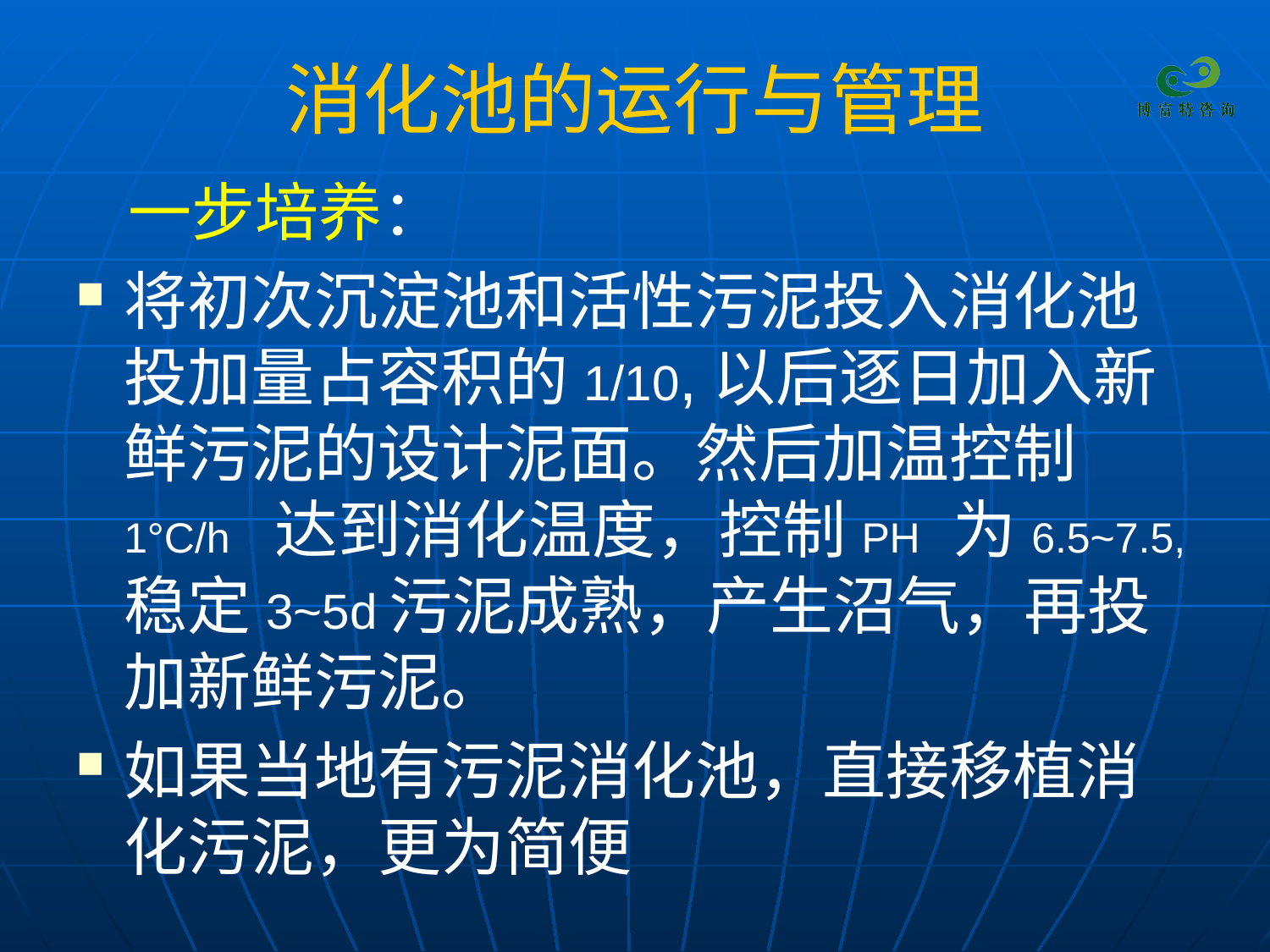

# 消化池的运行与管理
   一步培养：
将初次沉淀池和活性污泥投入消化池投加量占容积的1/10,以后逐日加入新鲜污泥的设计泥面。然后加温控制1°C/h  达到消化温度，控制PH 为6.5~7.5,稳定3~5d污泥成熟，产生沼气，再投加新鲜污泥。
如果当地有污泥消化池，直接移植消化污泥，更为简便